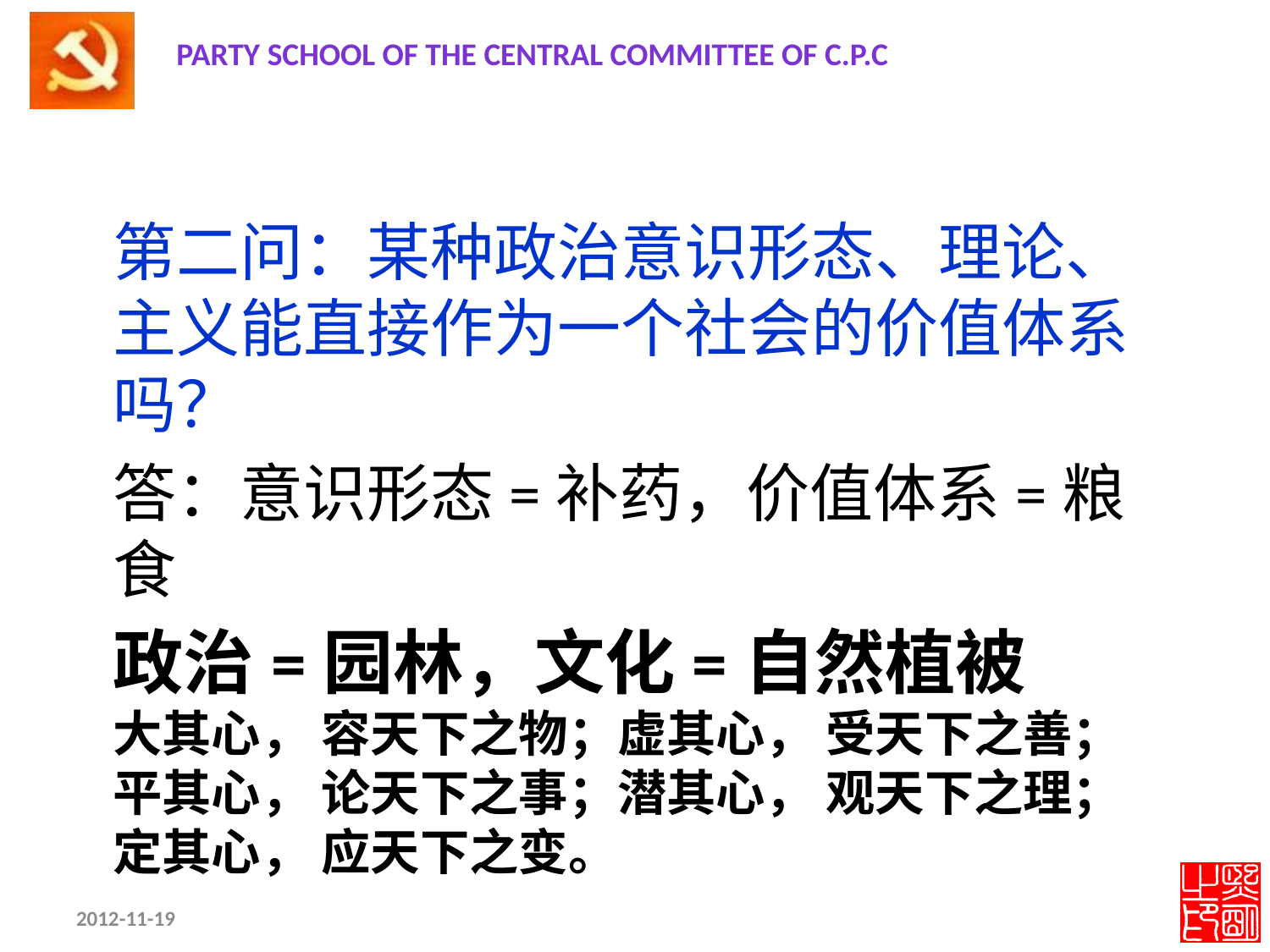

第二问：某种政治意识形态、理论、主义能直接作为一个社会的价值体系吗？
答：意识形态=补药，价值体系=粮食
# 政治=园林，文化=自然植被 大其心， 容天下之物；虚其心， 受天下之善；平其心， 论天下之事；潜其心， 观天下之理；定其心， 应天下之变。
2012-11-19